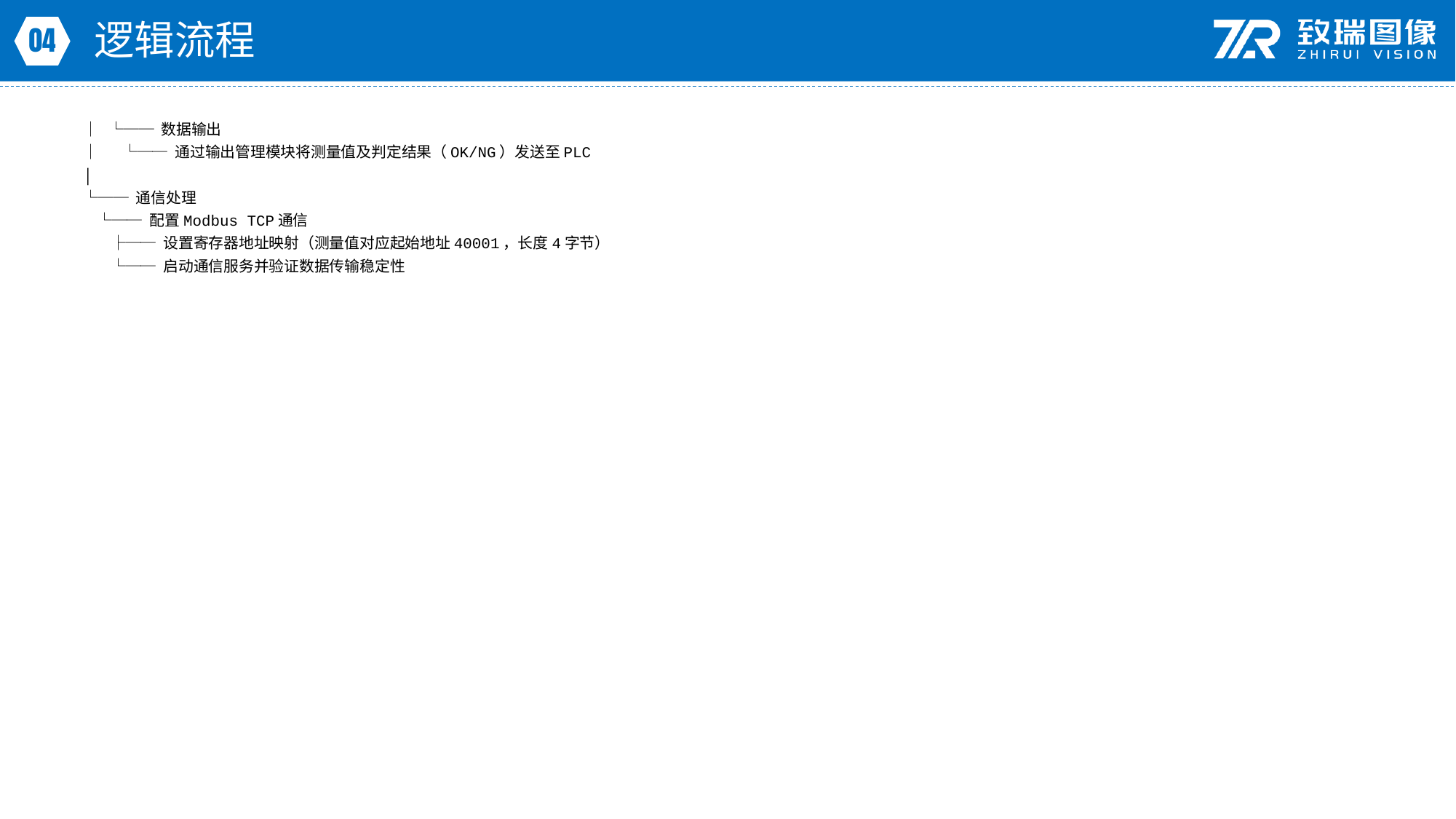

逻辑流程
04

│   └── 数据输出
│       └── 通过输出管理模块将测量值及判定结果（OK/NG）发送至PLC
│
└── 通信处理
    └── 配置Modbus TCP通信
        ├── 设置寄存器地址映射（测量值对应起始地址40001，长度4字节）
        └── 启动通信服务并验证数据传输稳定性